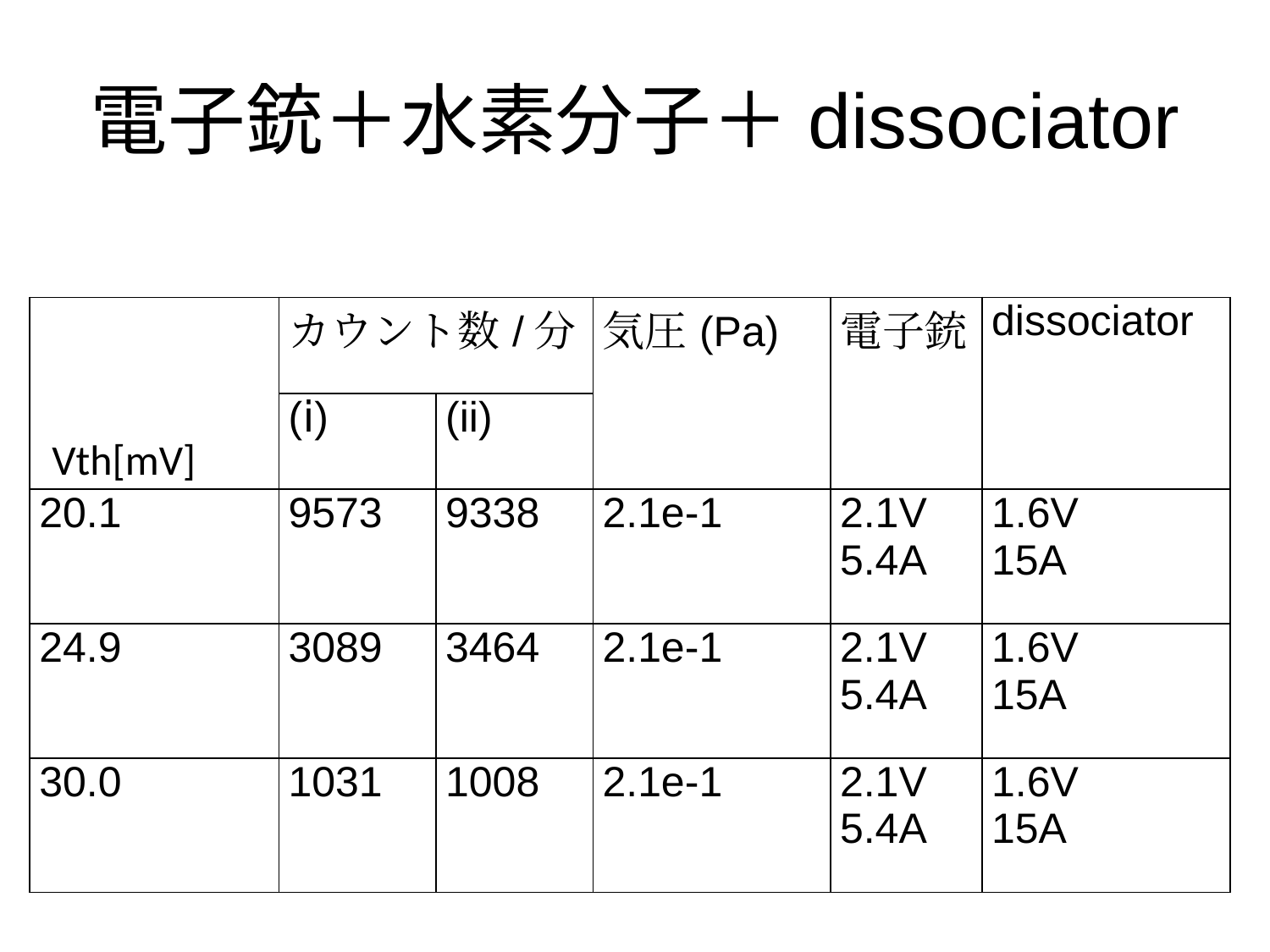

# 電子銃＋水素分子＋dissociator
|  | カウント数/分 |  | 気圧(Pa) | 電子銃 | dissociator |
| --- | --- | --- | --- | --- | --- |
|  | (ⅰ) | (ii) |  |  |  |
| 20.1 | 9573 | 9338 | 2.1e-1 | 2.1V 5.4A | 1.6V 15A |
| 24.9 | 3089 | 3464 | 2.1e-1 | 2.1V 5.4A | 1.6V 15A |
| 30.0 | 1031 | 1008 | 2.1e-1 | 2.1V 5.4A | 1.6V 15A |
Vth[mV]